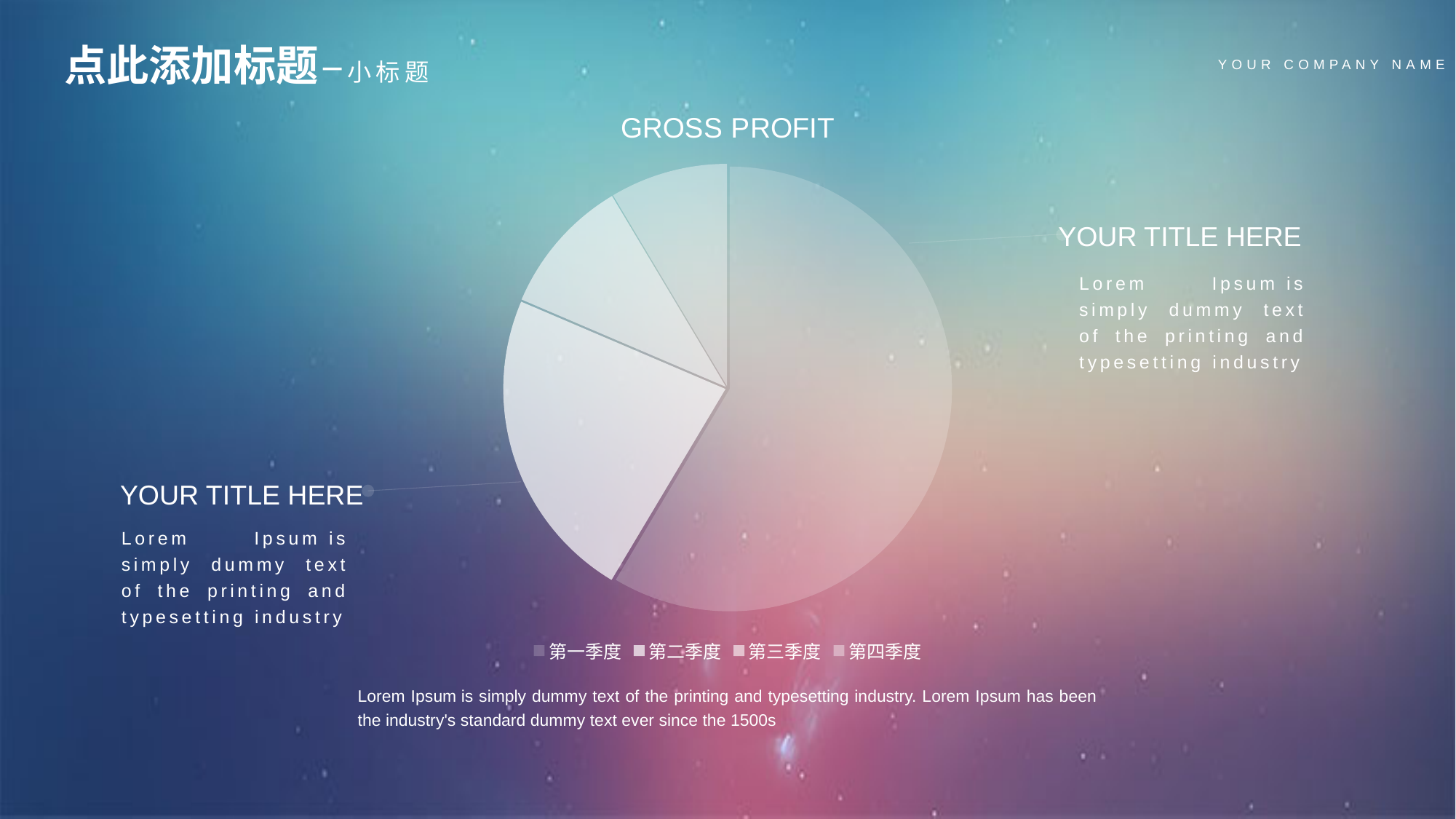

点此添加标题 – 小标题
YOUR COMPANY NAME

### Chart: GROSS PROFIT

| Category | 销售额 |
|---|---|
| 第一季度 | 8.2 |
| 第二季度 | 3.2 |
| 第三季度 | 1.4 |
| 第四季度 | 1.2 |
YOUR TITLE HERE

Lorem Ipsum is simply dummy text of the printing and typesetting industry
YOUR TITLE HERE

Lorem Ipsum is simply dummy text of the printing and typesetting industry
Lorem Ipsum is simply dummy text of the printing and typesetting industry. Lorem Ipsum has been the industry's standard dummy text ever since the 1500s